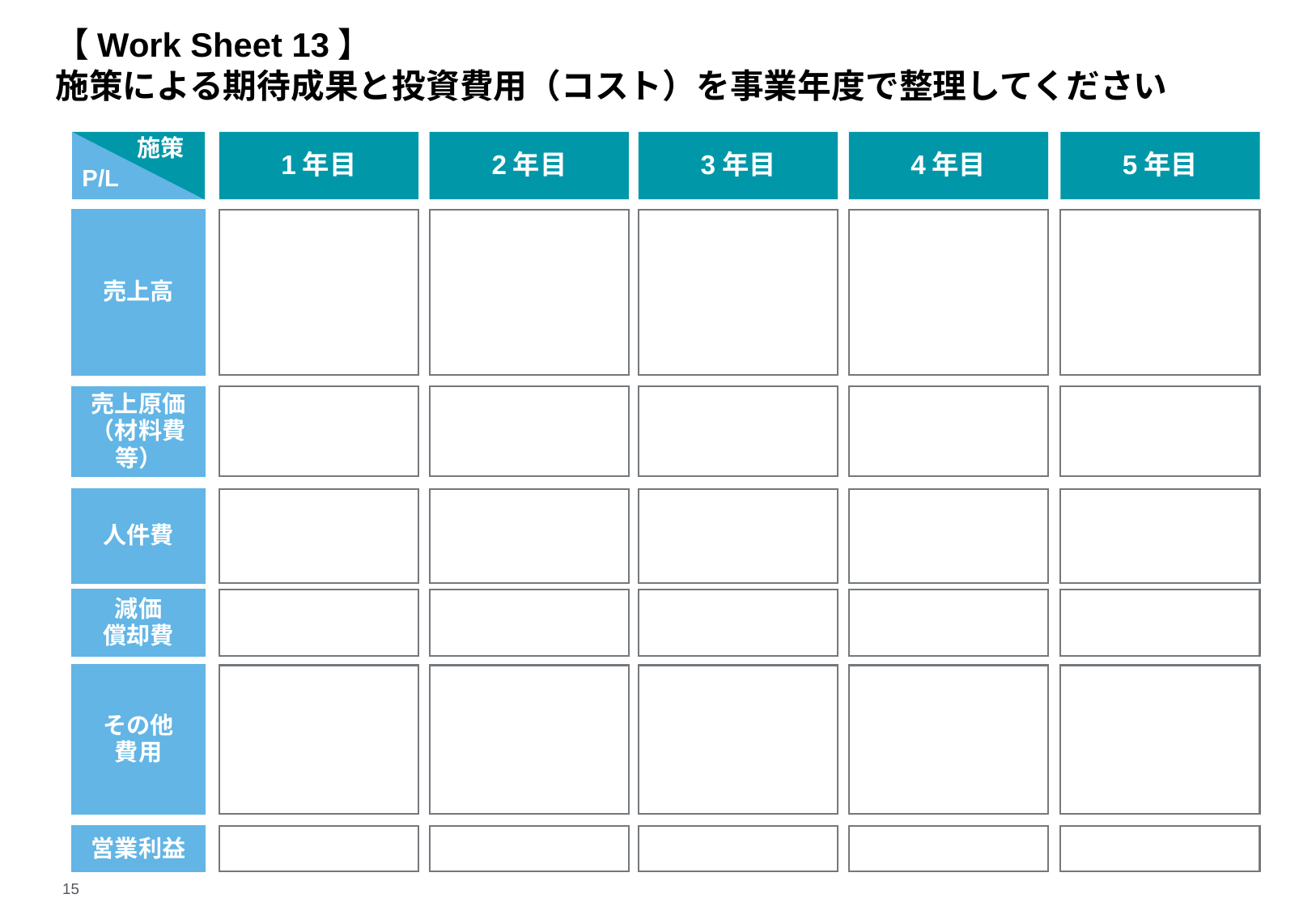

# 【Work Sheet 13】 施策による期待成果と投資費用（コスト）を事業年度で整理してください
施策

1年目
2年目
3年目
4年目
5年目
P/L
売上高

売上原価
（材料費等）
人件費

減価
償却費

その他
費用

営業利益
15